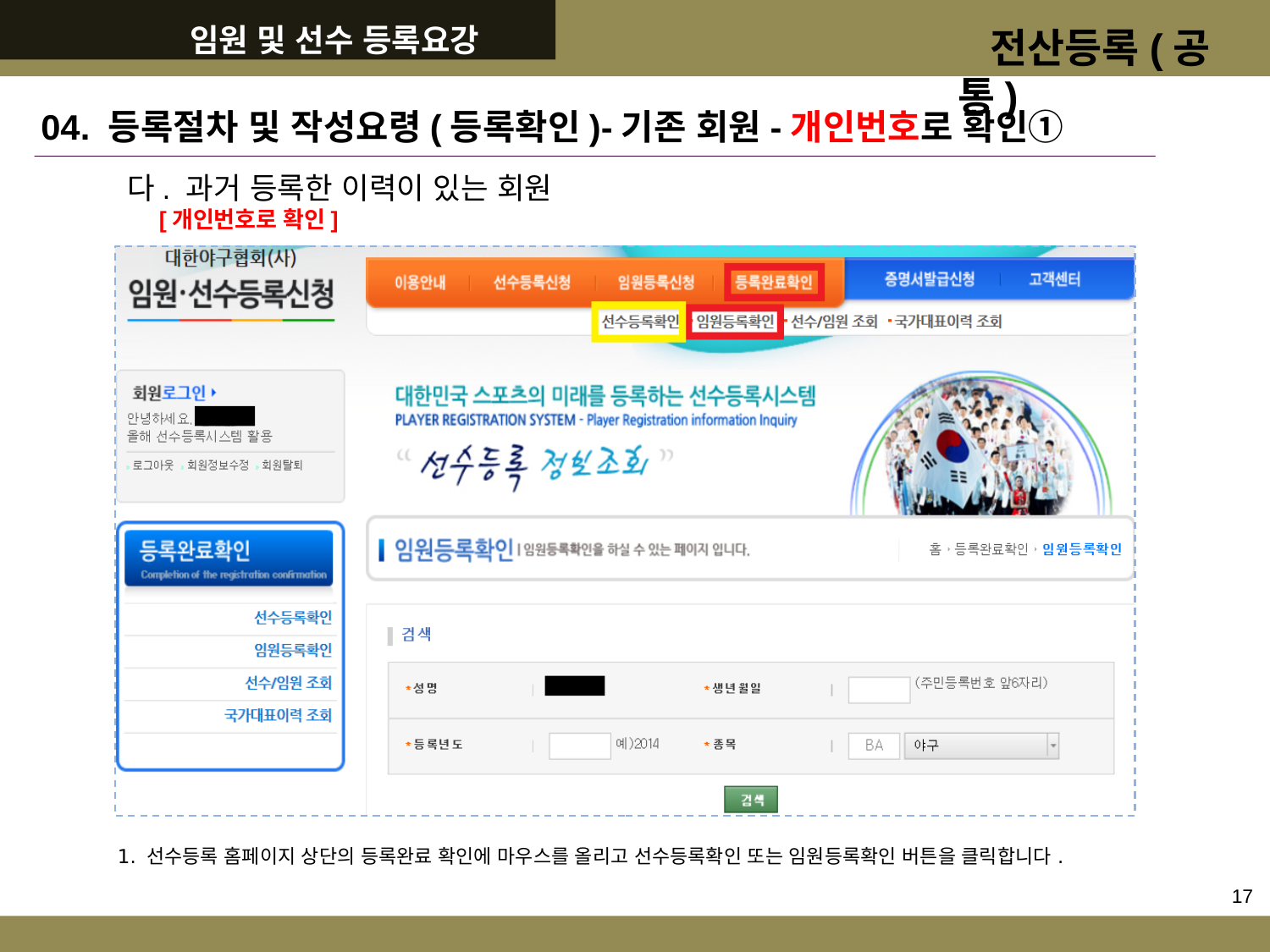

임원 및 선수 등록요강
  전산등록(공통)
04. 등록절차 및 작성요령(등록확인)-기존 회원-개인번호로 확인①
다. 과거 등록한 이력이 있는 회원
     [개인번호로 확인]

1. 선수등록 홈페이지 상단의 등록완료 확인에 마우스를 올리고 선수등록확인 또는 임원등록확인 버튼을 클릭합니다.
17